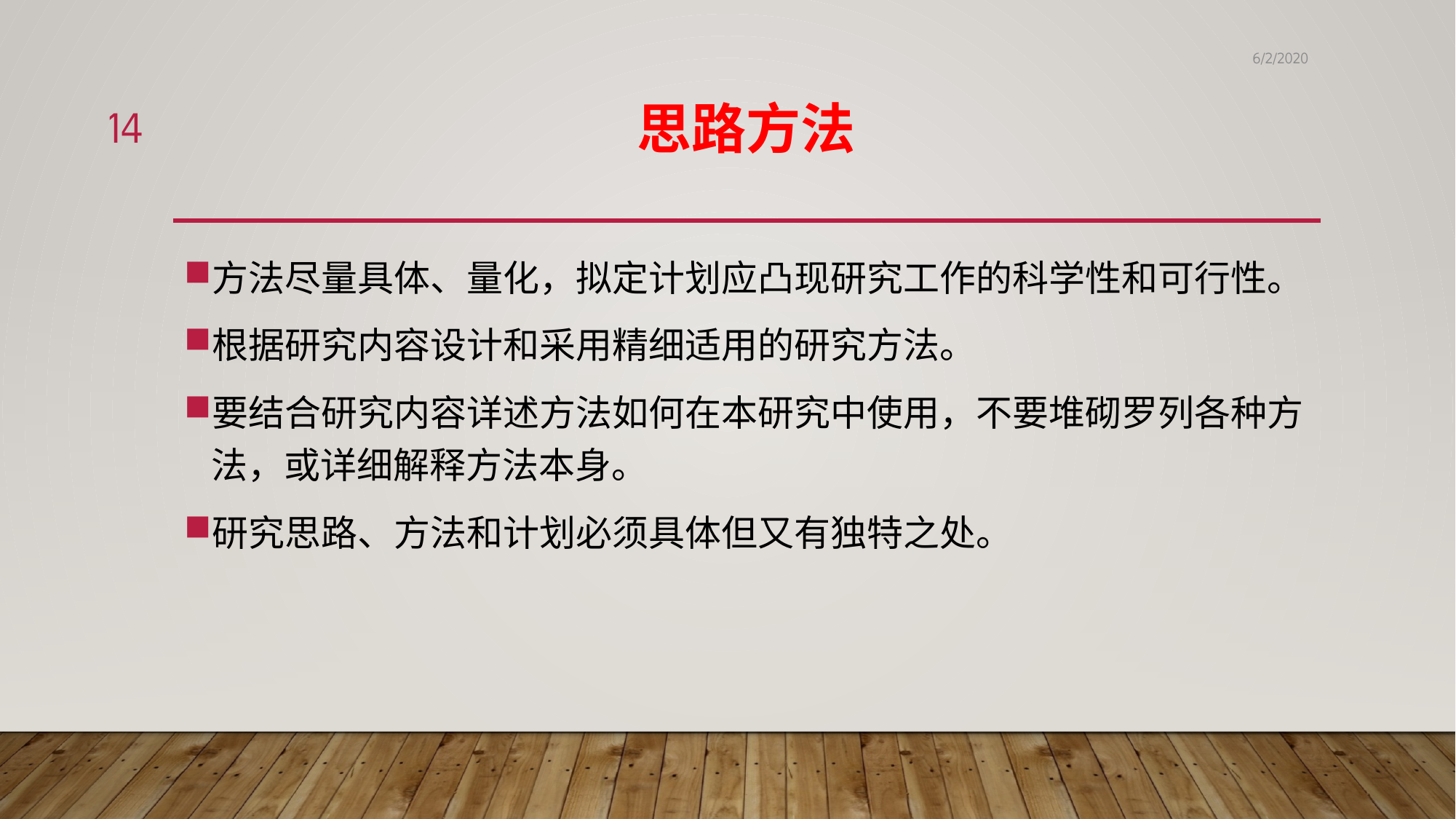

6/2/2020
14
# 思路方法
方法尽量具体、量化，拟定计划应凸现研究工作的科学性和可行性。
根据研究内容设计和采用精细适用的研究方法。
要结合研究内容详述方法如何在本研究中使用，不要堆砌罗列各种方法，或详细解释方法本身。
研究思路、方法和计划必须具体但又有独特之处。